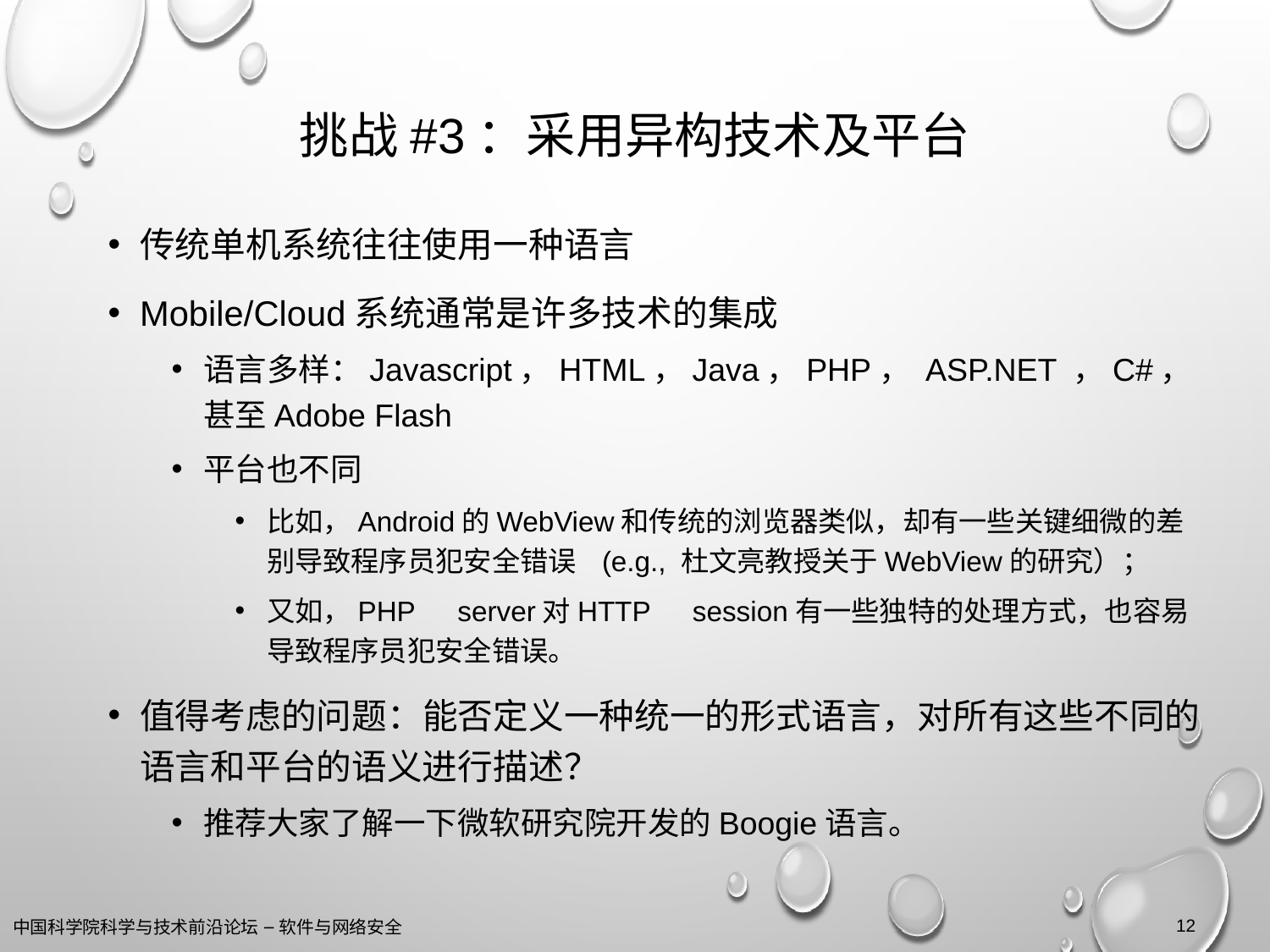

# 挑战#3：采用异构技术及平台
传统单机系统往往使用一种语言
Mobile/Cloud系统通常是许多技术的集成
语言多样：Javascript，HTML，Java，PHP， ASP.NET ，C#，甚至Adobe Flash
平台也不同
比如，Android的WebView和传统的浏览器类似，却有一些关键细微的差别导致程序员犯安全错误   (e.g., 杜文亮教授关于WebView的研究）；
又如，PHP　server对HTTP　session有一些独特的处理方式，也容易导致程序员犯安全错误。
值得考虑的问题：能否定义一种统一的形式语言，对所有这些不同的语言和平台的语义进行描述？
推荐大家了解一下微软研究院开发的Boogie语言。
12
中国科学院科学与技术前沿论坛 – 软件与网络安全